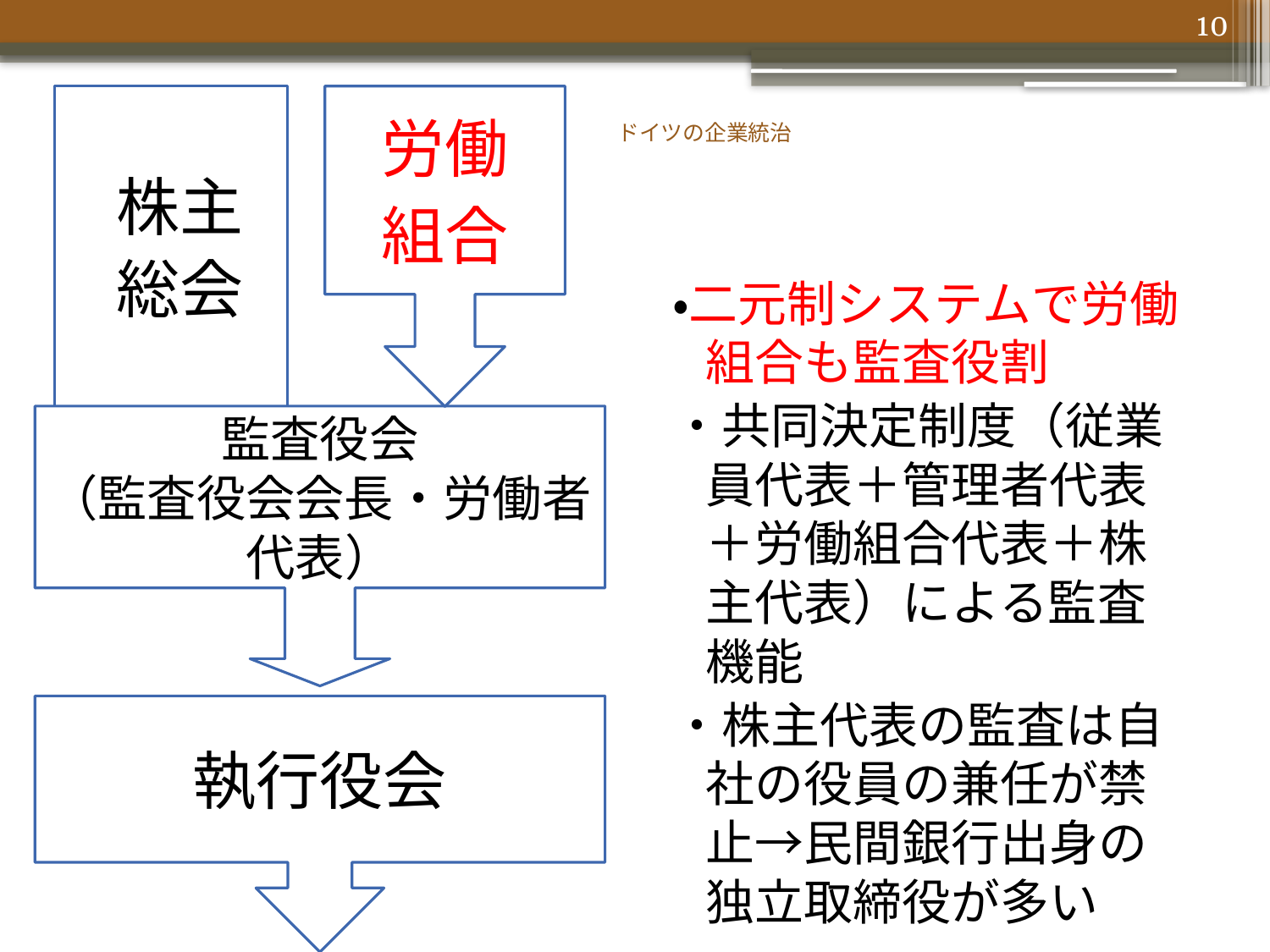

10
株主
総会
労働
組合
# ドイツの企業統治
・二元制システムで労働組合も監査役割
・共同決定制度（従業員代表＋管理者代表＋労働組合代表＋株主代表）による監査機能
・株主代表の監査は自社の役員の兼任が禁止→民間銀行出身の独立取締役が多い

監査役会
（監査役会会長・労働者代表）
執行役会